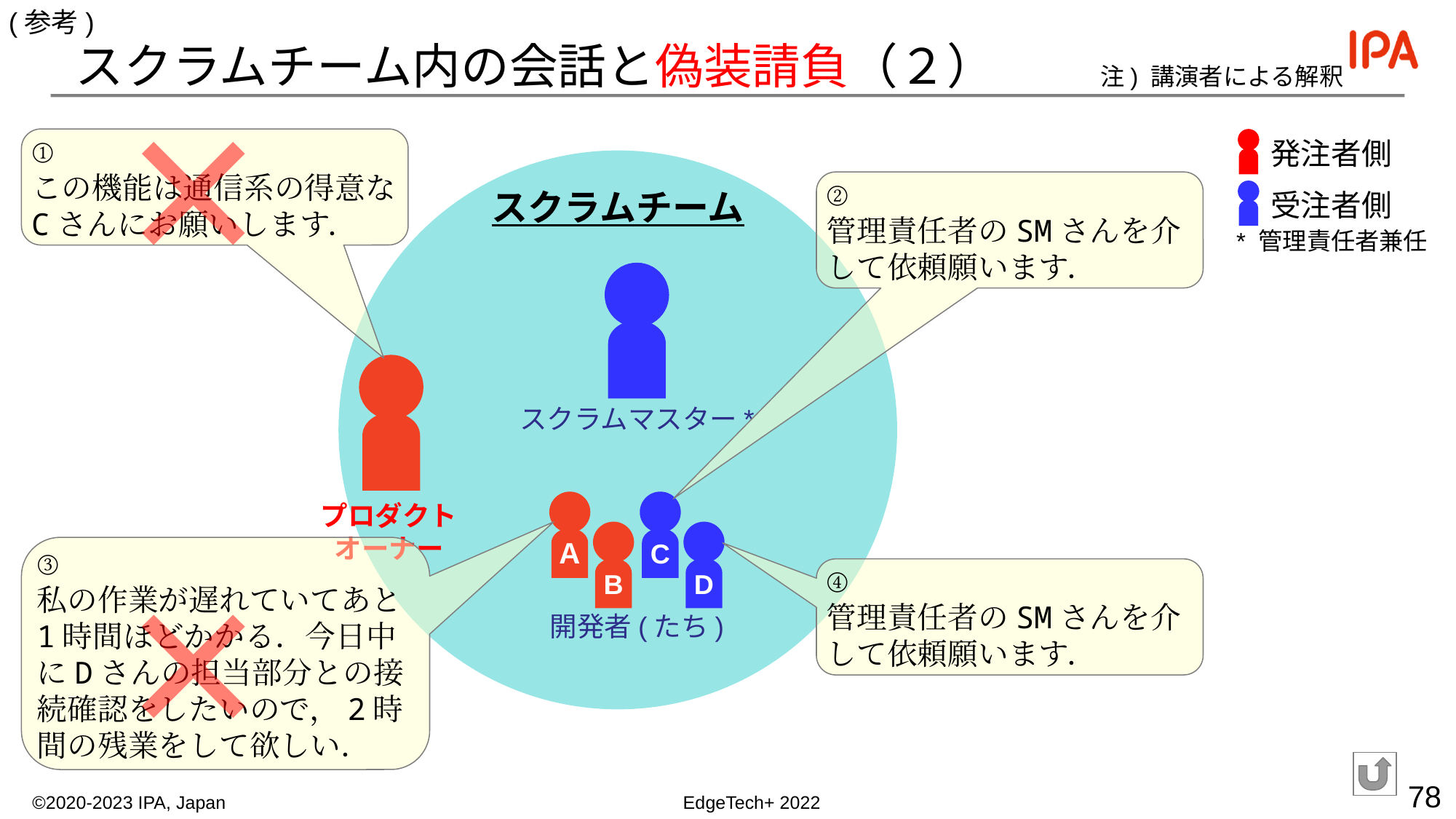

(参考)
# スクラムチーム内の会話と偽装請負（２）
注) 講演者による解釈
①
この機能は通信系の得意なCさんにお願いします．

発注者側

受注者側
* 管理責任者兼任

スクラムチーム

スクラムマスター*

プロダクト
オーナー

Ａ
C
B
D
開発者(たち)
②
管理責任者のSMさんを介して依頼願います．
③
私の作業が遅れていてあと1時間ほどかかる．今日中にDさんの担当部分との接続確認をしたいので，2時間の残業をして欲しい．
④
管理責任者のSMさんを介して依頼願います．

©2020-2023 IPA, Japan
EdgeTech+ 2022